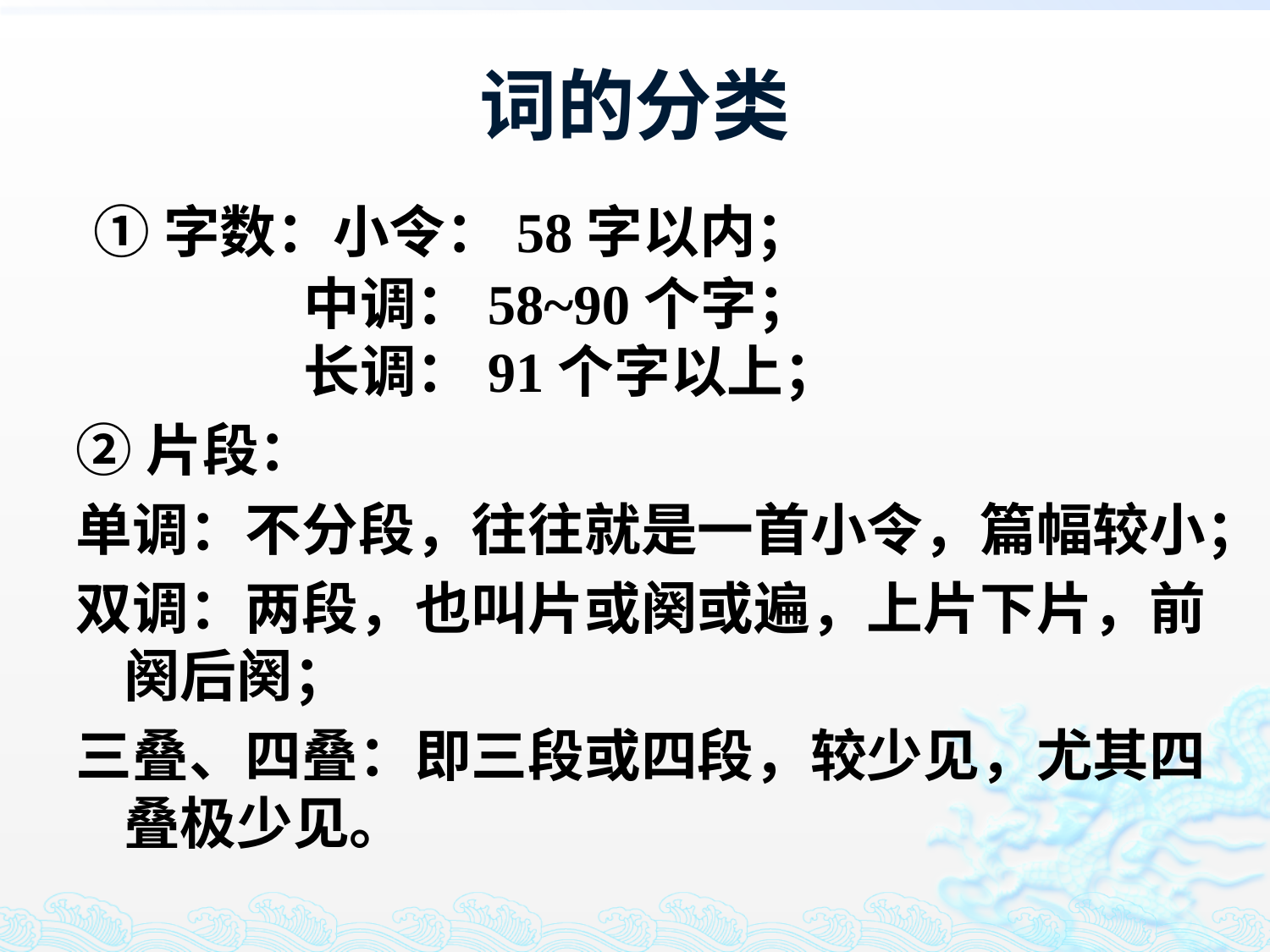

# 词的分类
 ①字数：小令：58字以内；
              中调：58~90个字；
              长调：91个字以上；
②片段：
单调：不分段，往往就是一首小令，篇幅较小；
双调：两段，也叫片或阕或遍，上片下片，前阕后阕；
三叠、四叠：即三段或四段，较少见，尤其四叠极少见。